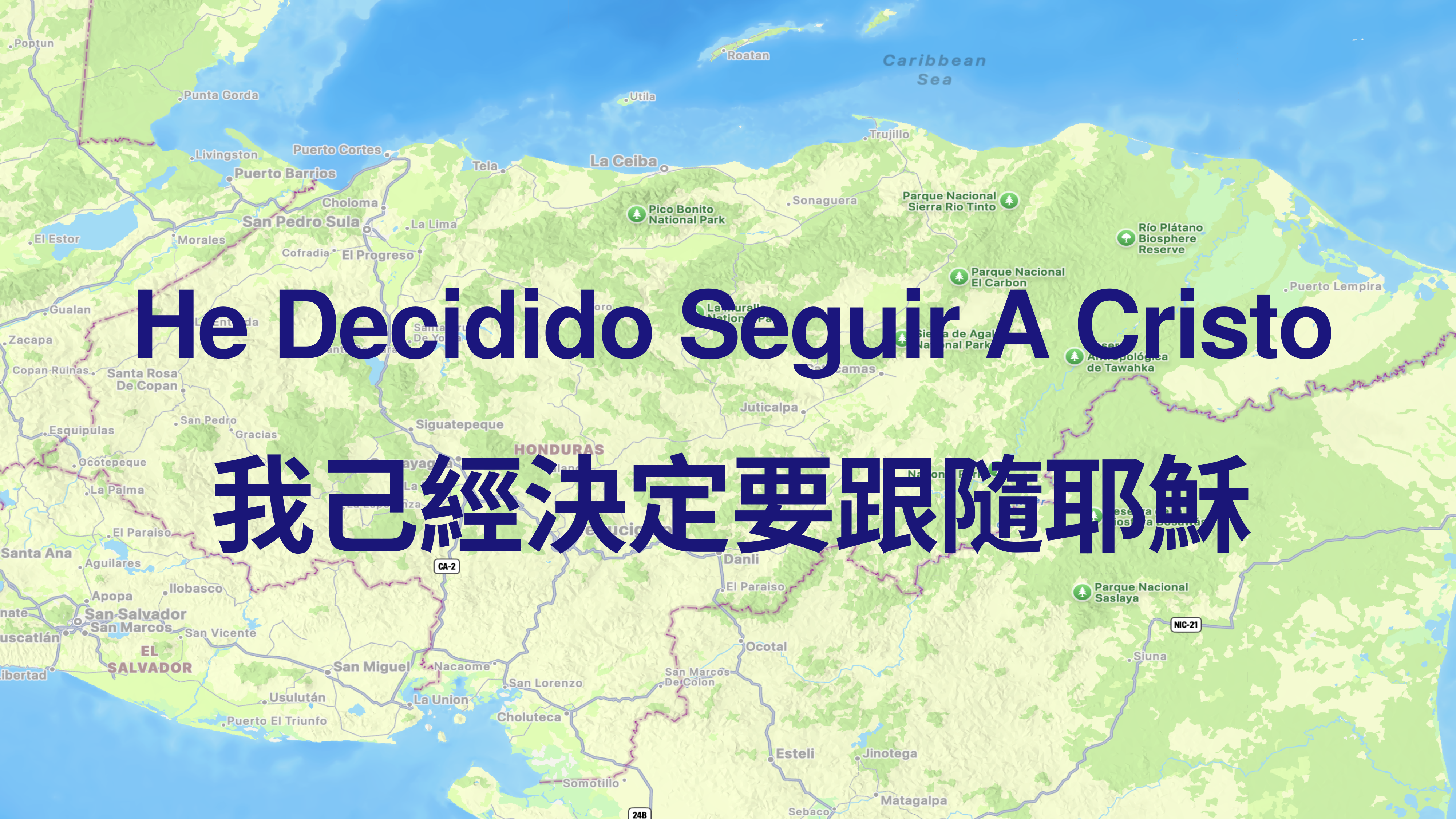

# He Decidido Seguir A Cristo
我己經決定要跟隨耶穌